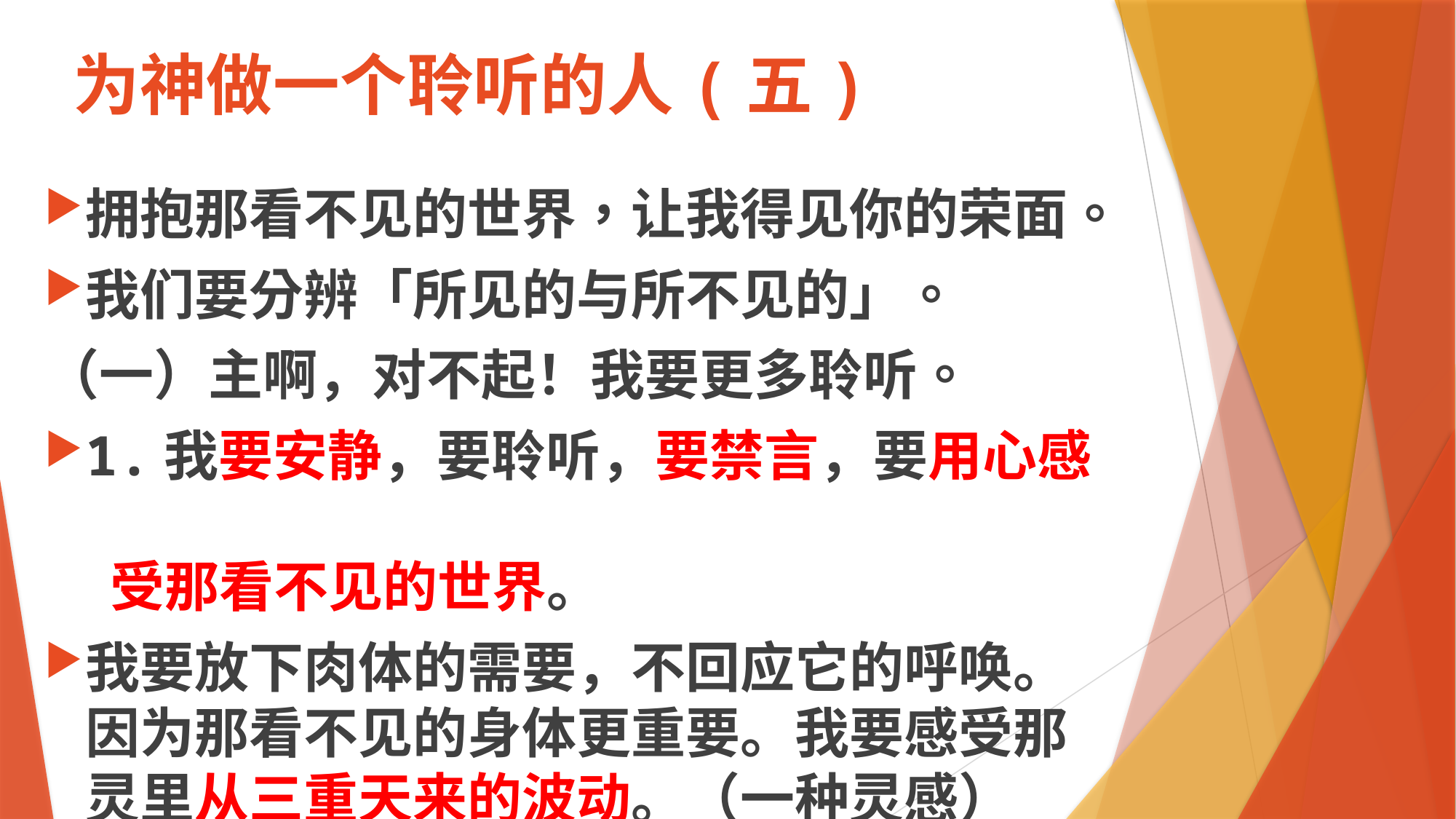

# 为神做一个聆听的人(五)
拥抱那看不见的世界，让我得见你的荣面。
我们要分辨「所见的与所不见的」。
（一）主啊，对不起！我要更多聆听。
1.我要安静，要聆听，要禁言，要用心感
  受那看不见的世界。
我要放下肉体的需要，不回应它的呼唤。因为那看不见的身体更重要。我要感受那灵里从三重天来的波动。（一种灵感）